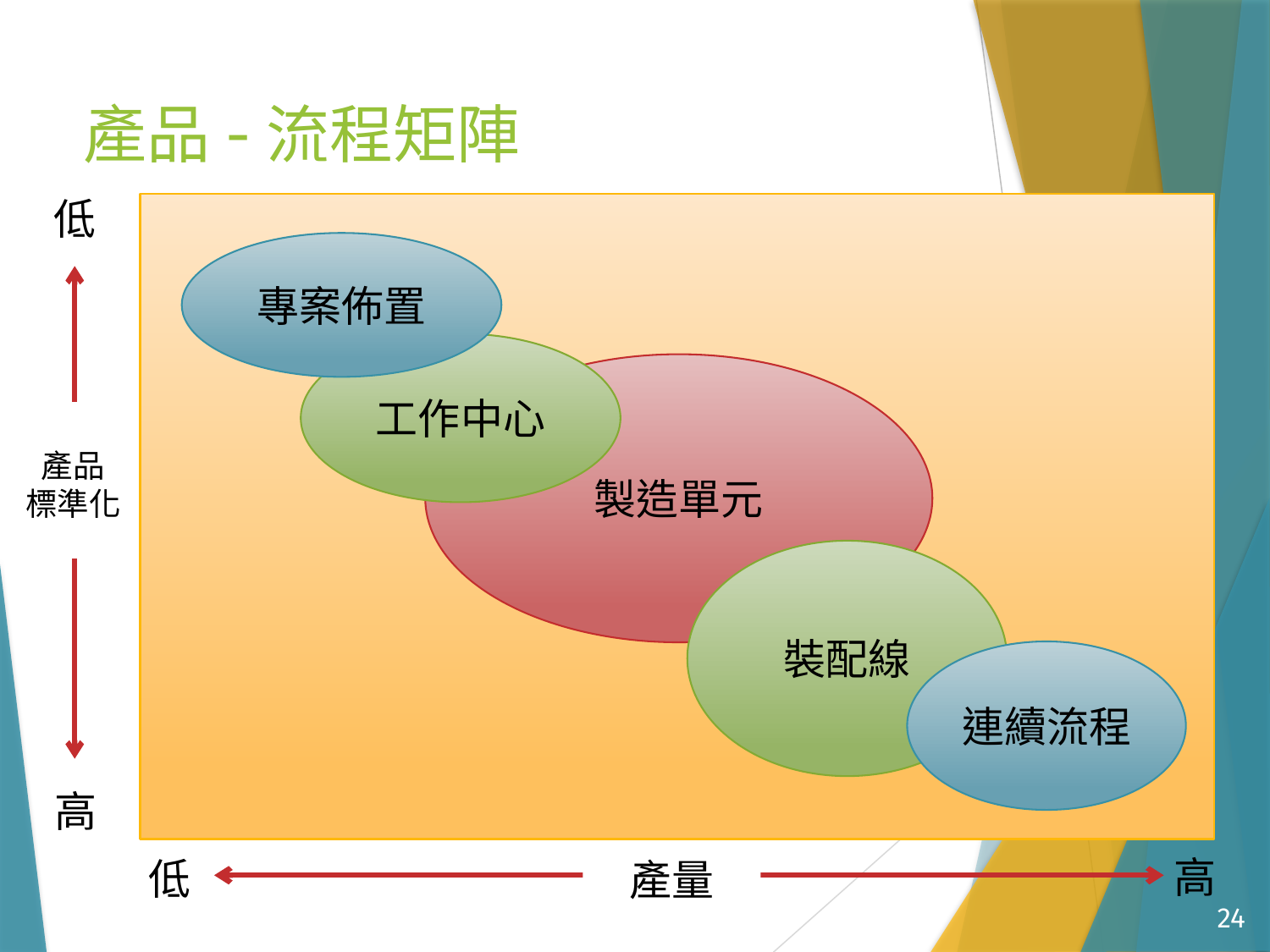

# 產品-流程矩陣
低

專案佈置
工作中心
製造單元

產品
標準化

裝配線
連續流程
高
高
低
產量
24